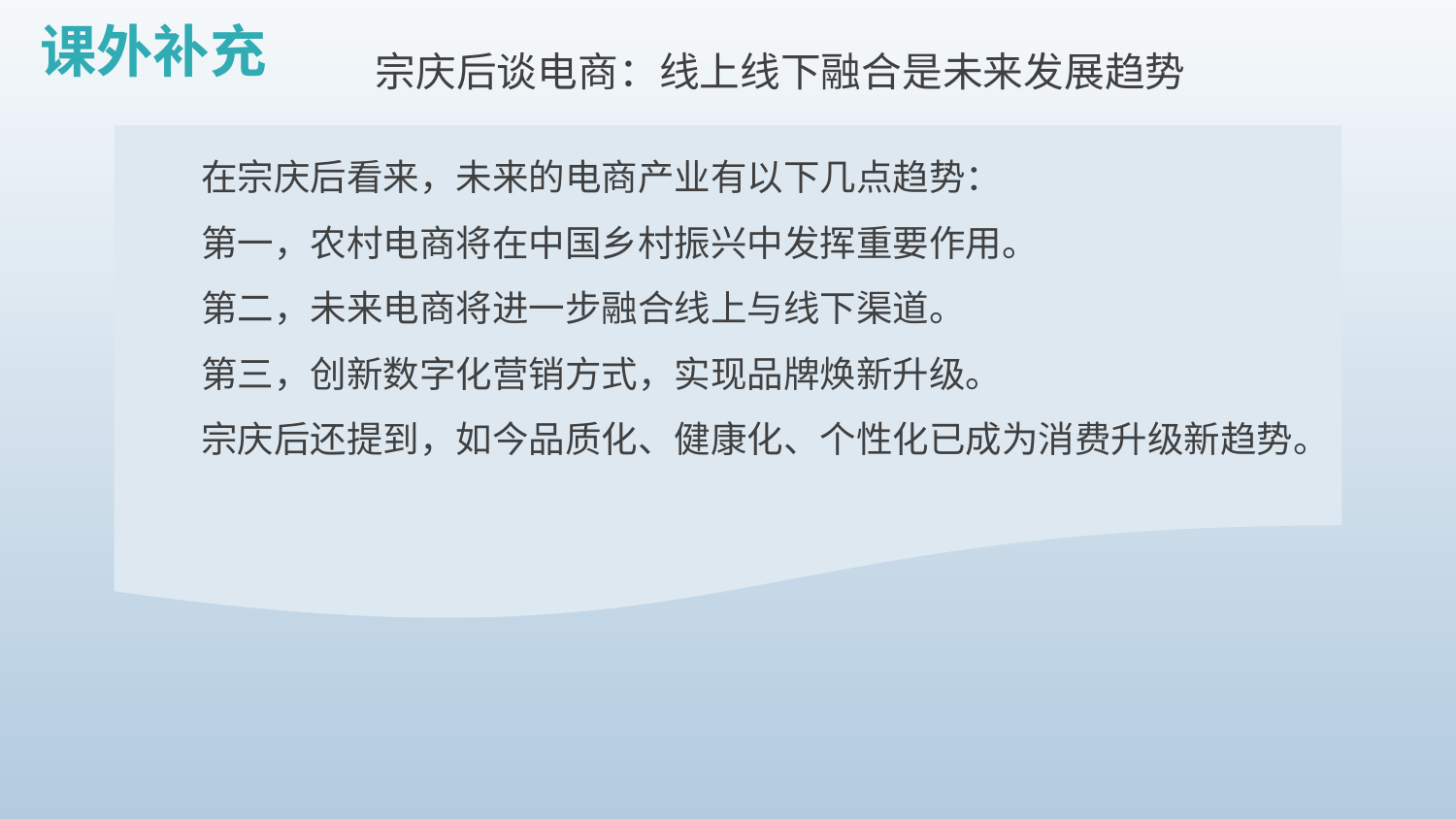

课外补充
宗庆后谈电商：线上线下融合是未来发展趋势
在宗庆后看来，未来的电商产业有以下几点趋势：
第一，农村电商将在中国乡村振兴中发挥重要作用。
第二，未来电商将进一步融合线上与线下渠道。
第三，创新数字化营销方式，实现品牌焕新升级。
宗庆后还提到，如今品质化、健康化、个性化已成为消费升级新趋势。